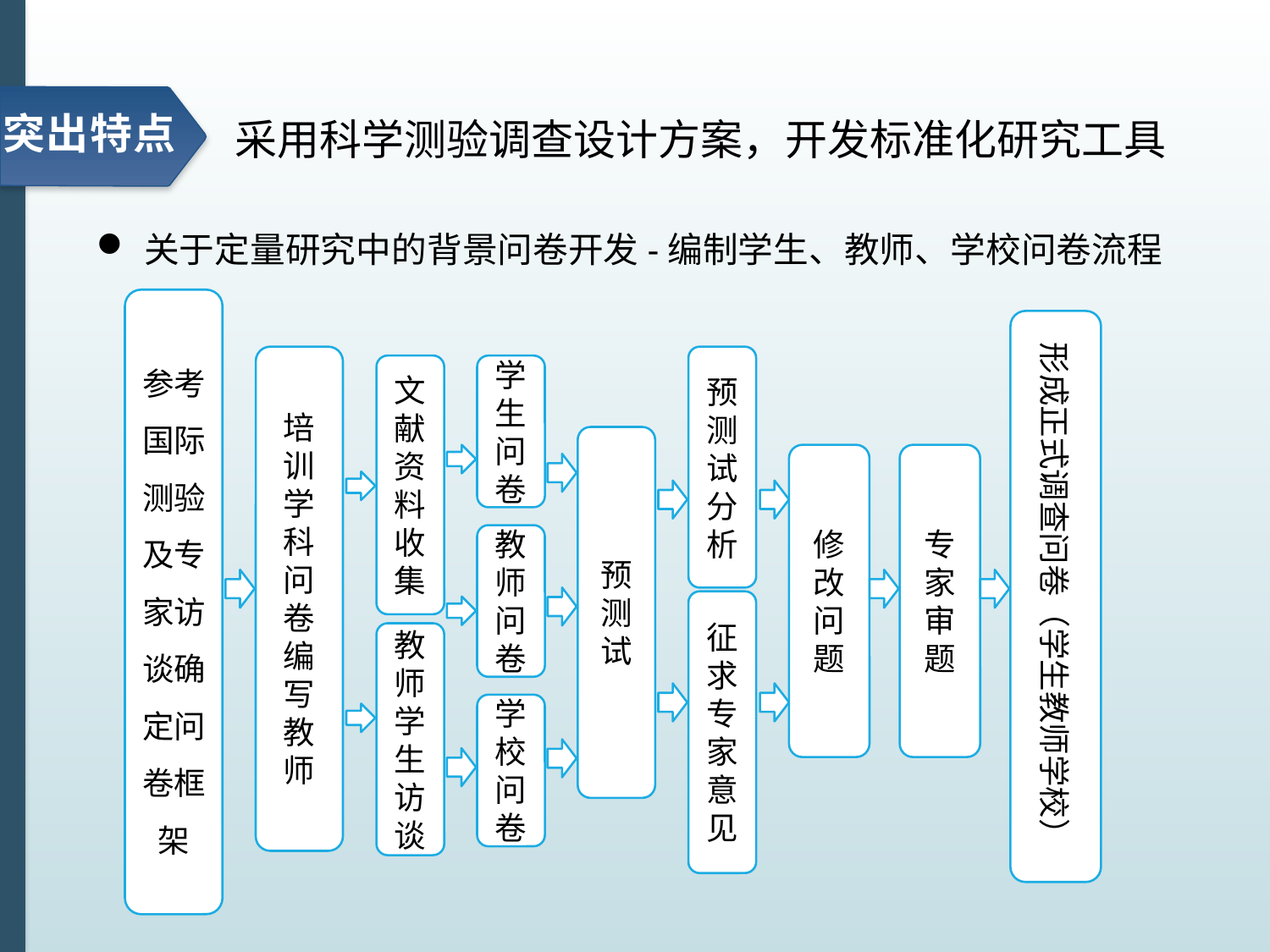

突出特点
采用科学测验调查设计方案，开发标准化研究工具
关于定量研究中的背景问卷开发-编制学生、教师、学校问卷流程
参考国际测验及专家访谈确定问卷框架
形成正式调查问卷（学生教师学校）
培训学科问卷编写教师
预测试分析
文献资料收集
学生问卷
预测试

修改问题
专家审题

教师问卷

征求专家意见

教师学生访谈

学校问卷